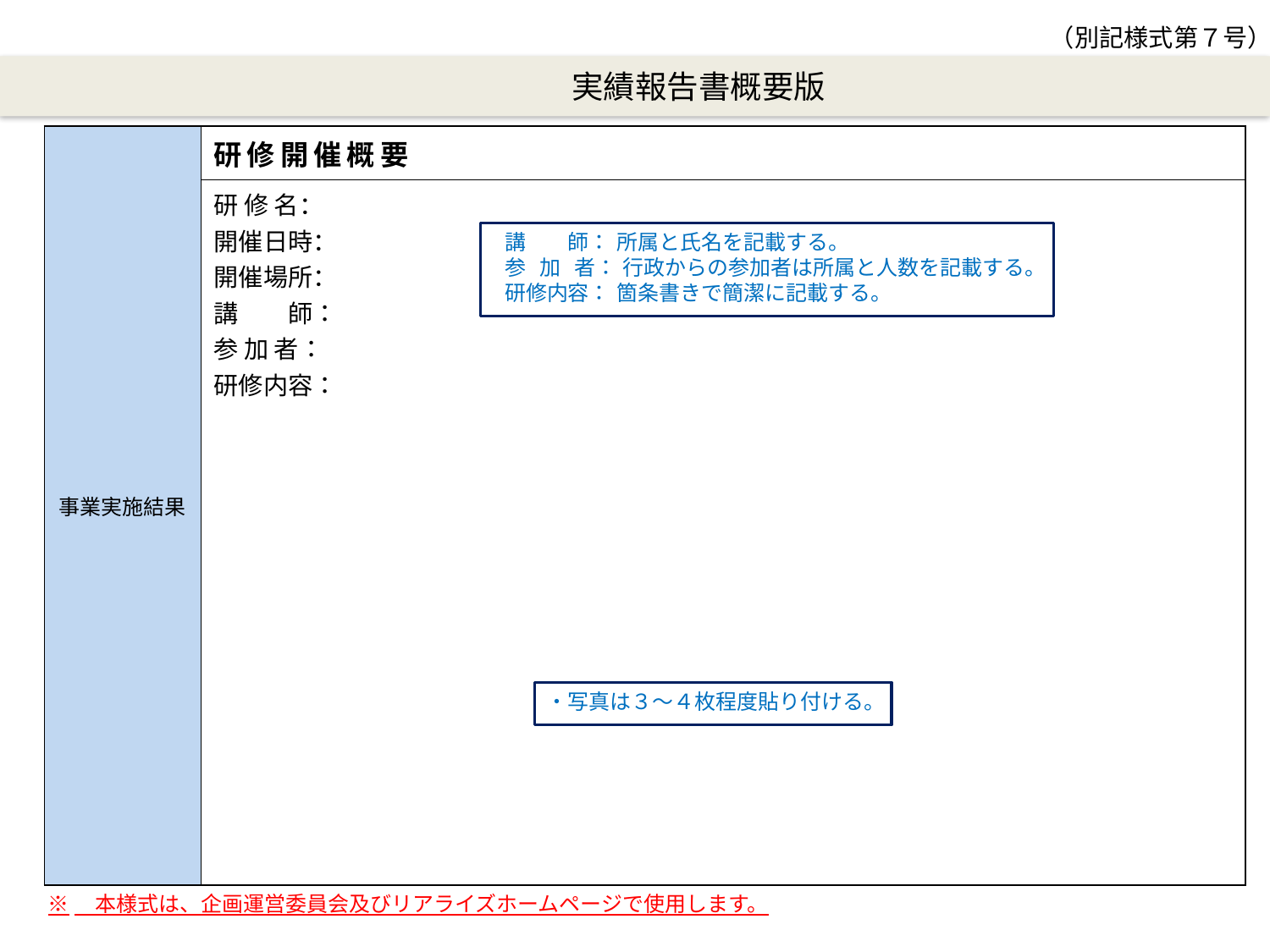

（別記様式第７号）
　　　　実績報告書概要版
| 事業実施結果 | 研修開催概要 |
| --- | --- |
|  | 研 修 名： 開催日時： 開催場所： 講　　師：　 参 加 者： 研修内容： |
 講　　師： 所属と氏名を記載する。
 参  加  者： 行政からの参加者は所属と人数を記載する。
 研修内容： 箇条書きで簡潔に記載する。
・写真は３～４枚程度貼り付ける。

※　本様式は、企画運営委員会及びリアライズホームページで使用します。